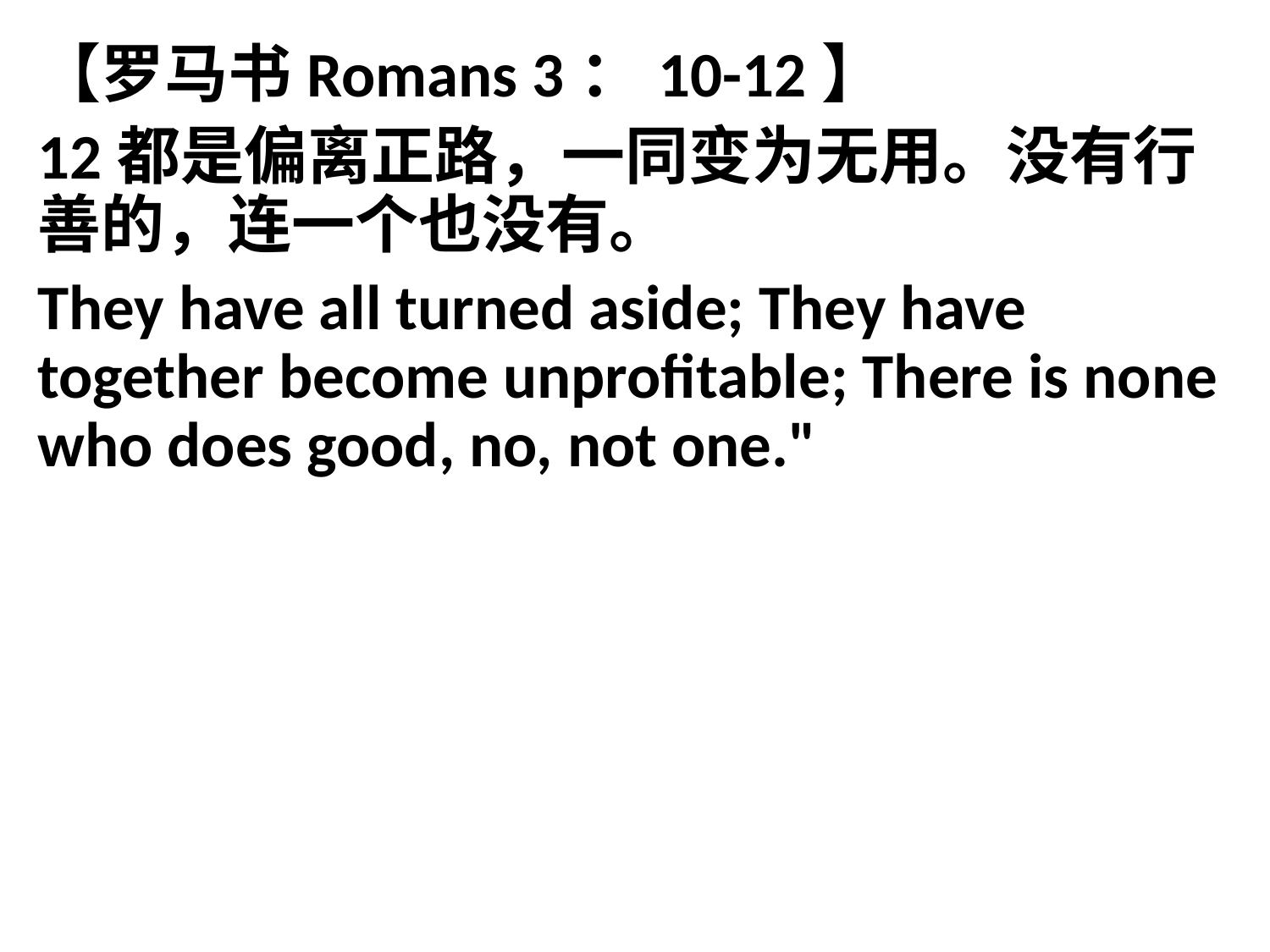

【罗马书Romans 3：10-12】
12都是偏离正路，一同变为无用。没有行善的，连一个也没有。
They have all turned aside; They have together become unprofitable; There is none who does good, no, not one."